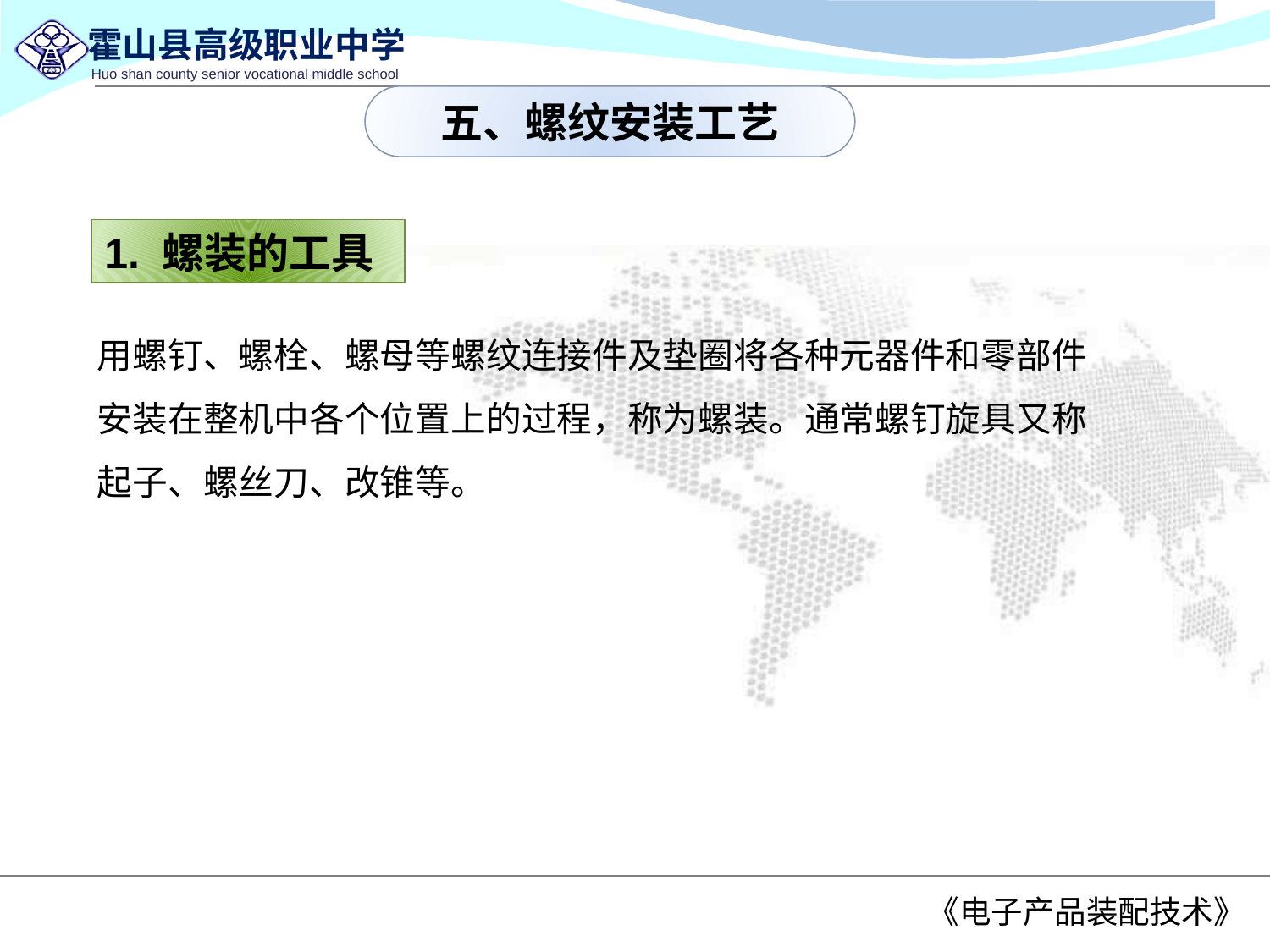

五、螺纹安装工艺
1. 螺装的工具
用螺钉、螺栓、螺母等螺纹连接件及垫圈将各种元器件和零部件安装在整机中各个位置上的过程，称为螺装。通常螺钉旋具又称起子、螺丝刀、改锥等。